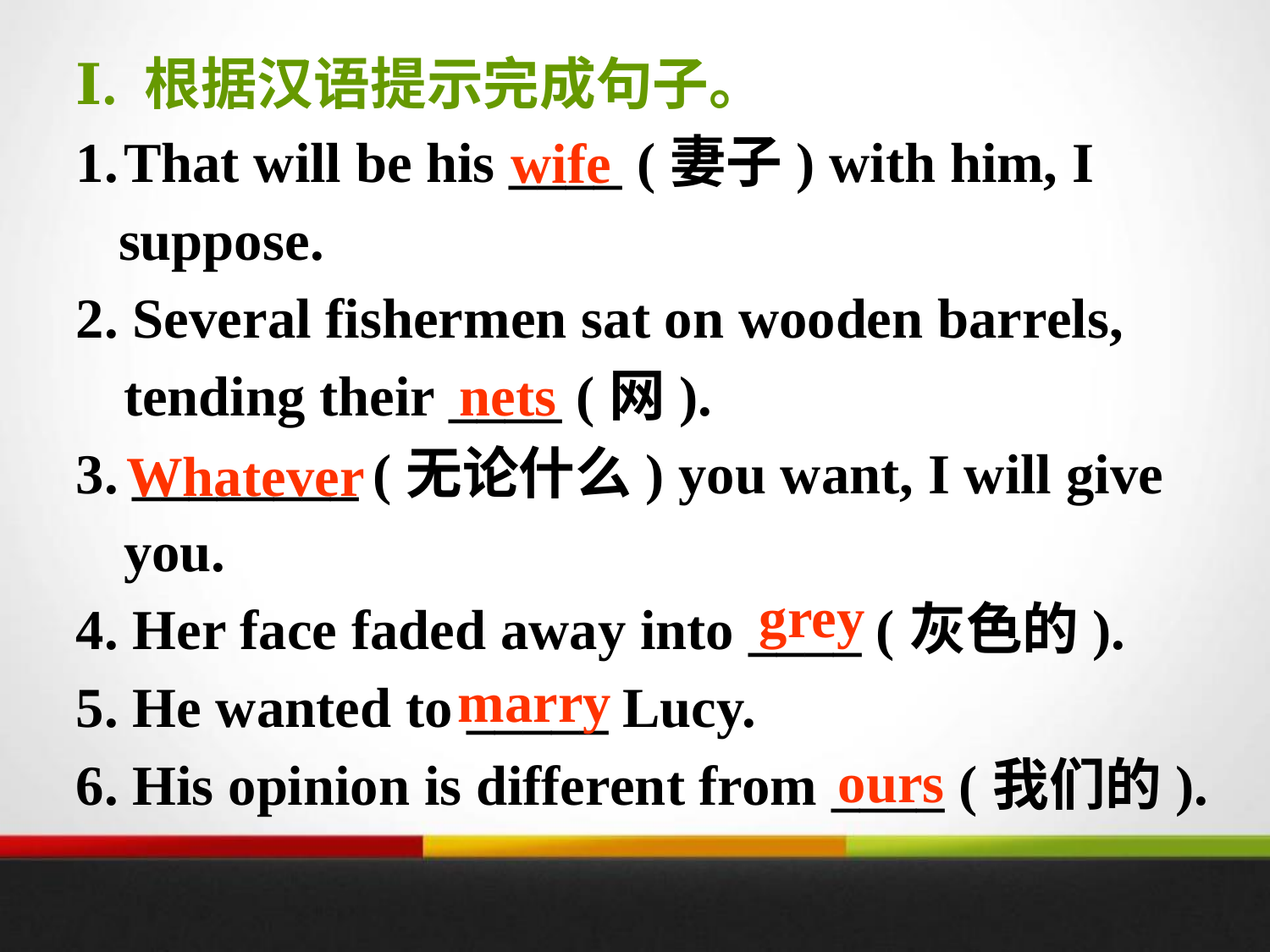

Ⅰ. 根据汉语提示完成句子。
That will be his ____ (妻子) with him, I
   suppose.
2. Several fishermen sat on wooden barrels, tending their ____ (网).
3. ________ (无论什么) you want, I will give you.
4. Her face faded away into ____ (灰色的).
5. He wanted to _____ Lucy.
6. His opinion is different from ____ (我们的).
wife
nets
Whatever
grey
marry
ours